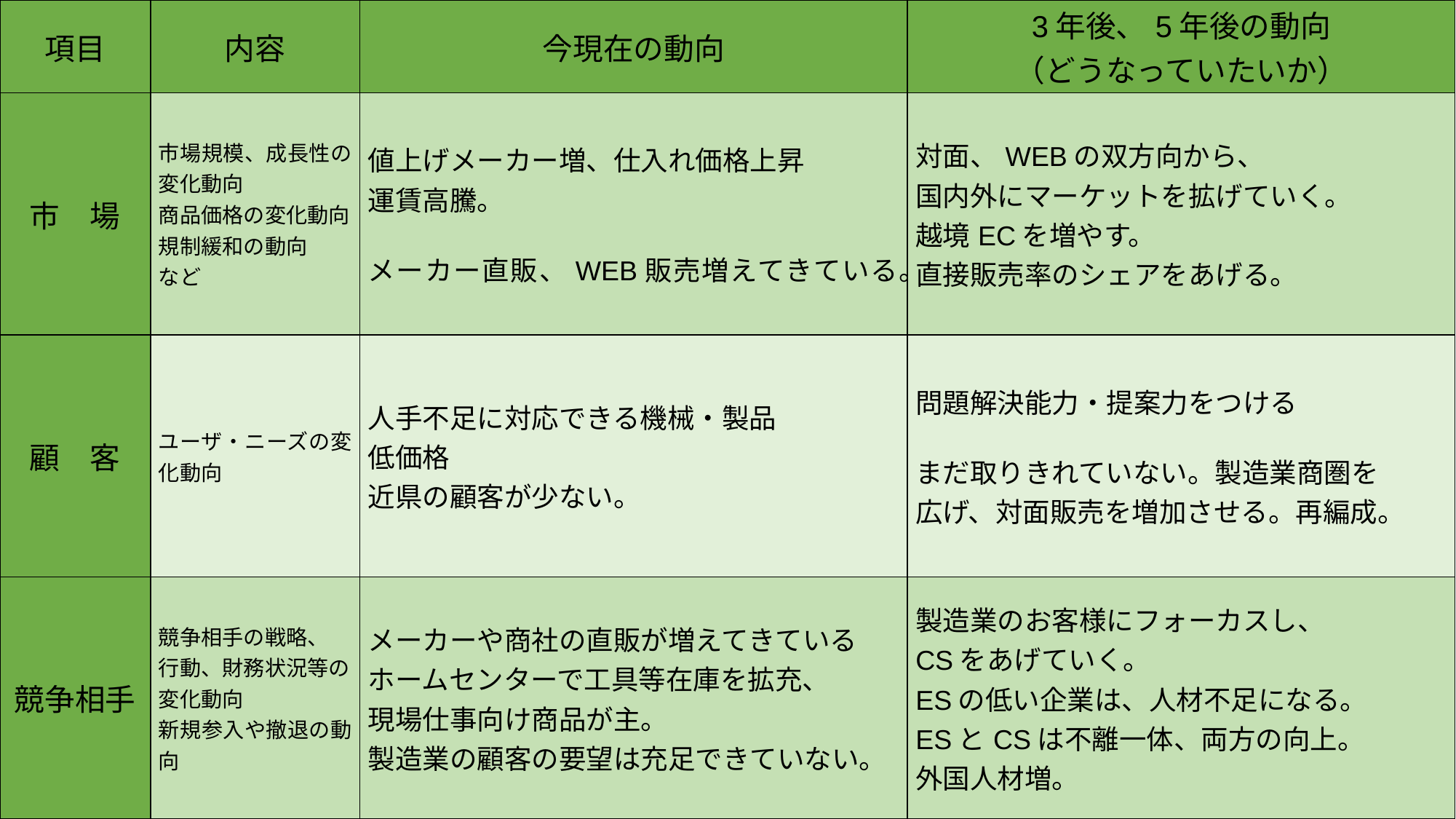

| 項目 | 内容 | 今現在の動向 | 3年後、5年後の動向 （どうなっていたいか） |
| --- | --- | --- | --- |
| 市　場 | 市場規模、成長性の変化動向 商品価格の変化動向 規制緩和の動向 など | 値上げメーカー増、仕入れ価格上昇 運賃高騰。 メーカー直販、WEB販売増えてきている。 | 対面、WEBの双方向から、 国内外にマーケットを拡げていく。 越境ECを増やす。 直接販売率のシェアをあげる。 |
| 顧　客 | ユーザ・ニーズの変化動向 | 人手不足に対応できる機械・製品 低価格 近県の顧客が少ない。 | 問題解決能力・提案力をつける まだ取りきれていない。製造業商圏を 広げ、対面販売を増加させる。再編成。 |
| 競争相手 | 競争相手の戦略、 行動、財務状況等の 変化動向 新規参入や撤退の動向 | メーカーや商社の直販が増えてきている ホームセンターで工具等在庫を拡充、 現場仕事向け商品が主。 製造業の顧客の要望は充足できていない。 | 製造業のお客様にフォーカスし、 CSをあげていく。 ESの低い企業は、人材不足になる。 ESとCSは不離一体、両方の向上。 外国人材増。 |